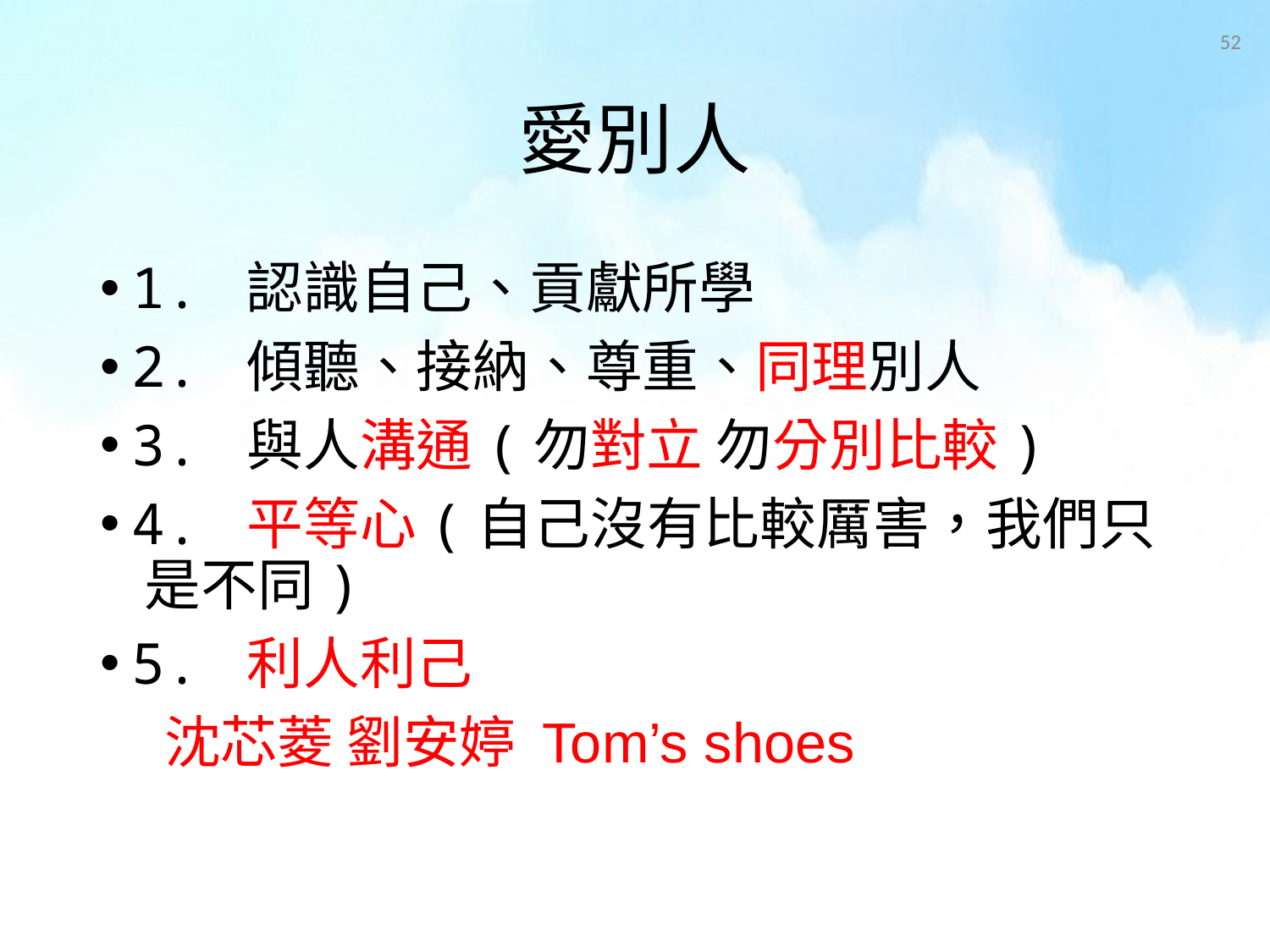

52
# 愛別人
1. 認識自己、貢獻所學
2. 傾聽、接納、尊重、同理別人
3. 與人溝通(勿對立 勿分別比較)
4. 平等心(自己沒有比較厲害，我們只   是不同)
5. 利人利己
    沈芯菱 劉安婷 Tom’s shoes